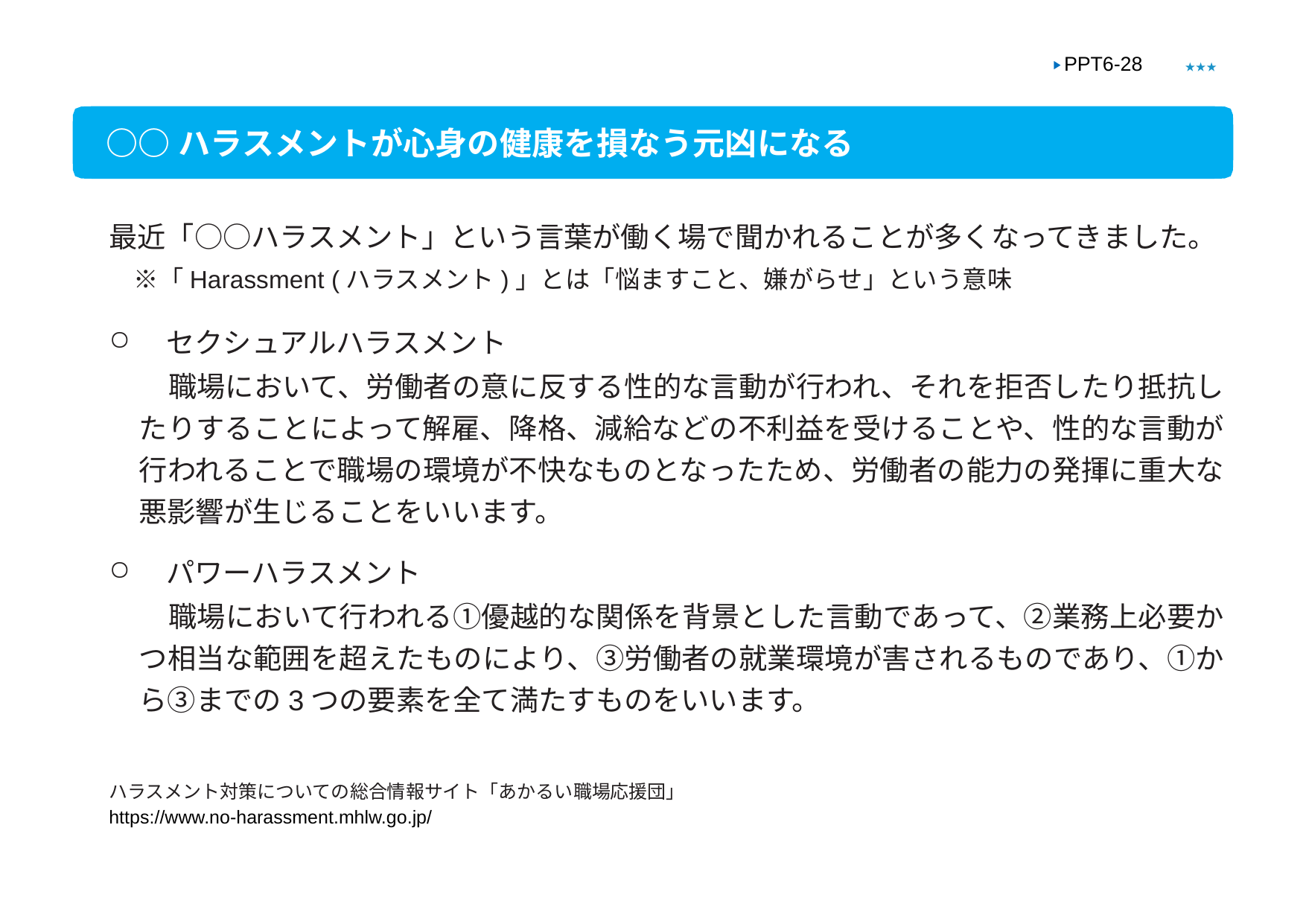

★★★
▶ PPT6-28

○○ハラスメントが心身の健康を損なう元凶になる
最近「○○ハラスメント」という言葉が働く場で聞かれることが多くなってきました。
　※「Harassment (ハラスメント)」とは「悩ますこと、嫌がらせ」という意味
　セクシュアルハラスメント
　職場において、労働者の意に反する性的な言動が行われ、それを拒否したり抵抗したりすることによって解雇、降格、減給などの不利益を受けることや、性的な言動が行われることで職場の環境が不快なものとなったため、労働者の能力の発揮に重大な悪影響が生じることをいいます。
　パワーハラスメント
　職場において行われる①優越的な関係を背景とした言動であって、②業務上必要かつ相当な範囲を超えたものにより、③労働者の就業環境が害されるものであり、①から③までの3つの要素を全て満たすものをいいます。

ハラスメント対策についての総合情報サイト「あかるい職場応援団」
https://www.no-harassment.mhlw.go.jp/